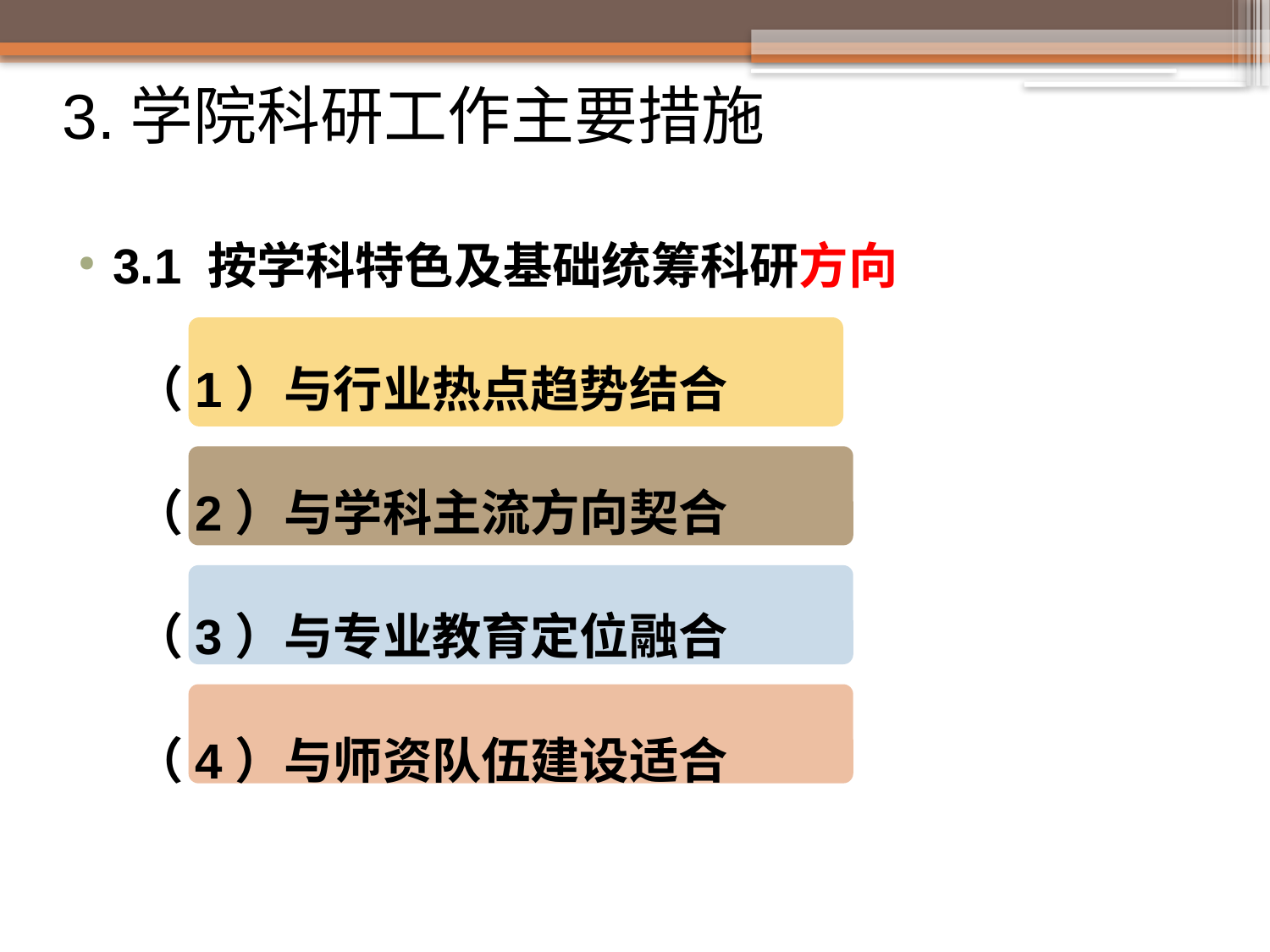

# 3.学院科研工作主要措施
3.1 按学科特色及基础统筹科研方向
    （1）与行业热点趋势结合
    （2）与学科主流方向契合
    （3）与专业教育定位融合
    （4）与师资队伍建设适合